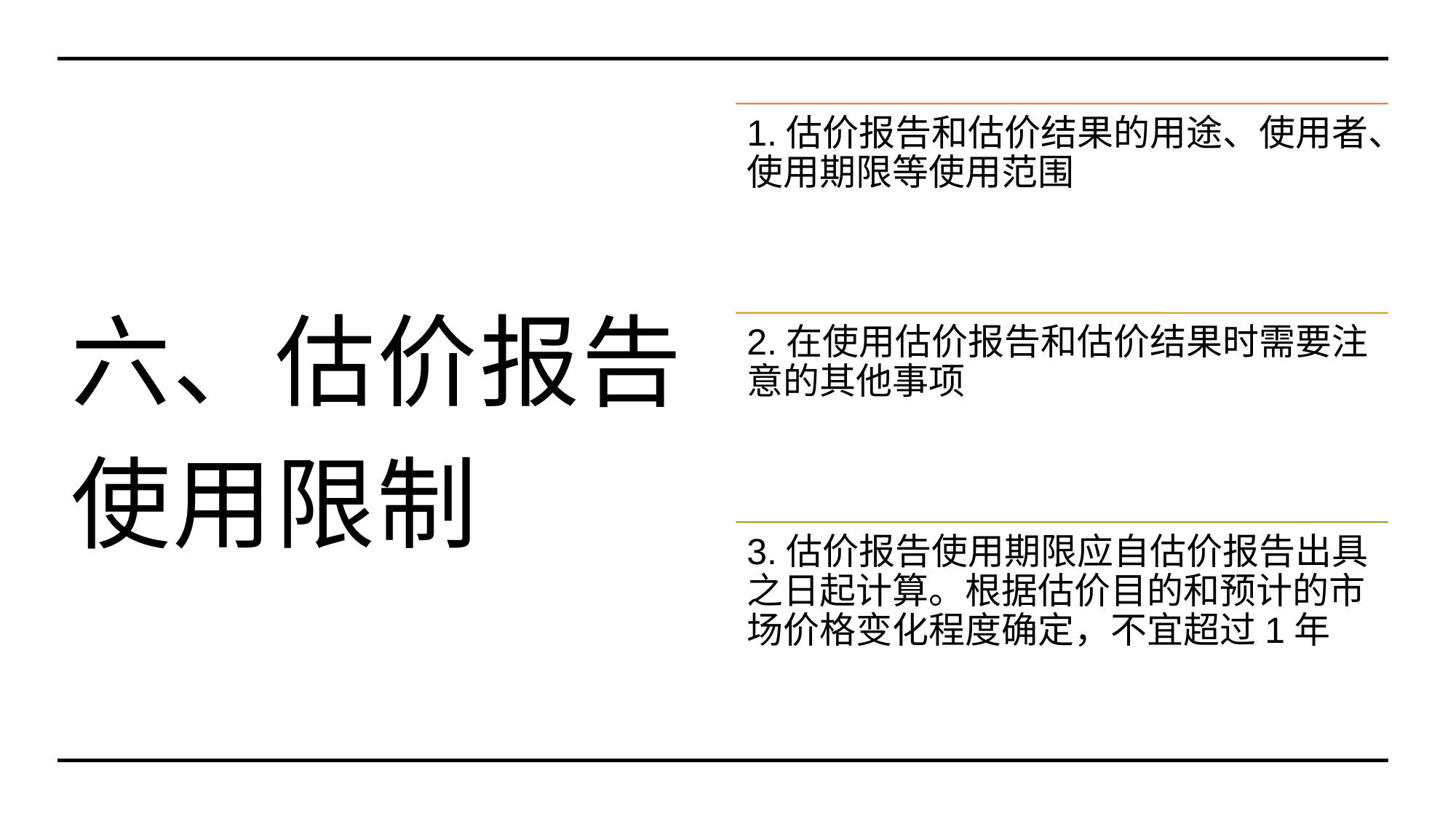

1.估价报告和估价结果的用途、使用者、使用期限等使用范围
2.在使用估价报告和估价结果时需要注意的其他事项
3.估价报告使用期限应自估价报告出具之日起计算。根据估价目的和预计的市场价格变化程度确定，不宜超过1年
# 六、估价报告使用限制